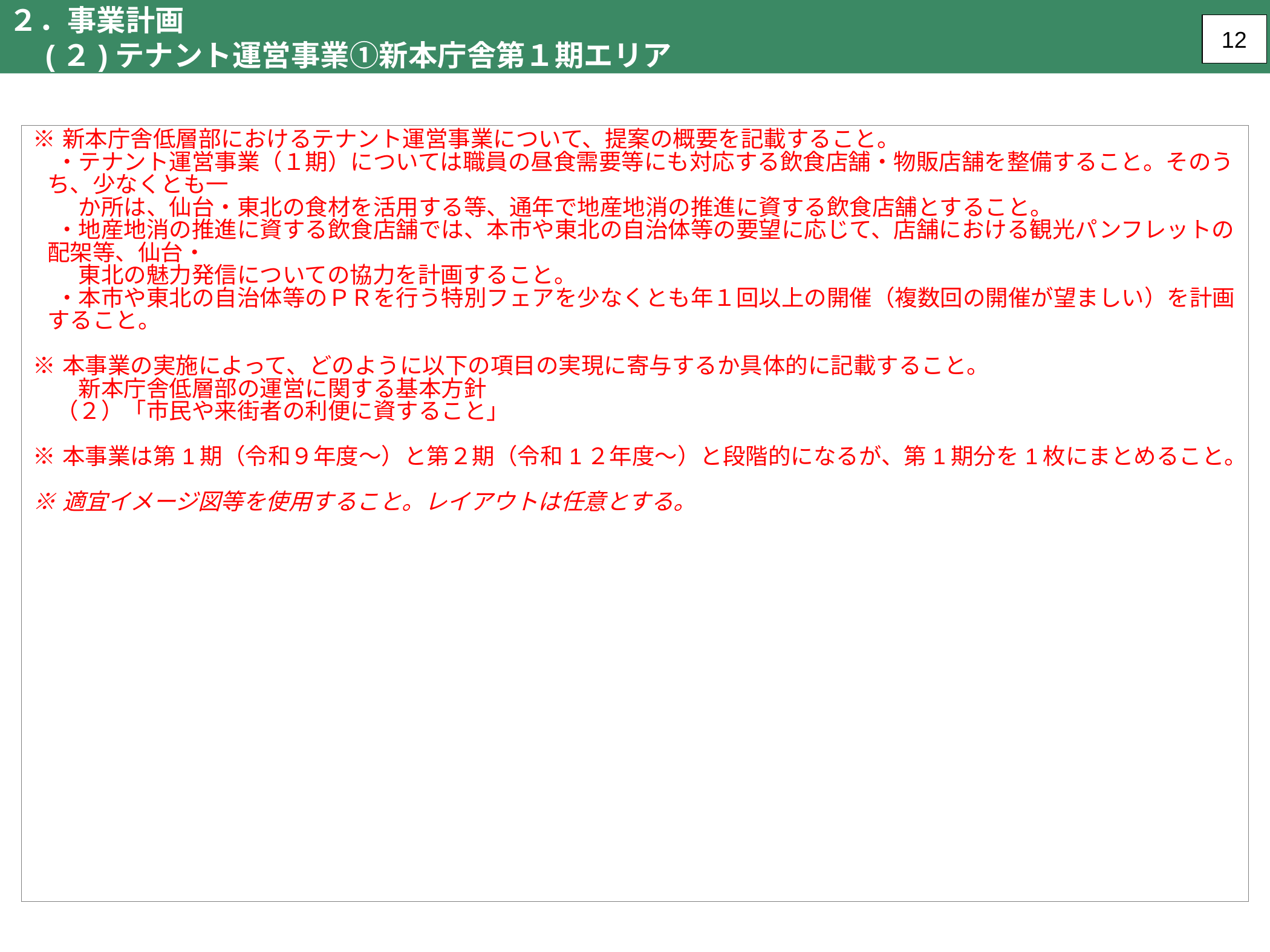

２．事業計画
　(２)テナント運営事業①新本庁舎第１期エリア
12
| ※新本庁舎低層部におけるテナント運営事業について、提案の概要を記載すること。 　・テナント運営事業（１期）については職員の昼食需要等にも対応する飲食店舗・物販店舗を整備すること。そのうち、少なくとも一 　　か所は、仙台・東北の食材を活用する等、通年で地産地消の推進に資する飲食店舗とすること。 　・地産地消の推進に資する飲食店舗では、本市や東北の自治体等の要望に応じて、店舗における観光パンフレットの配架等、仙台・ 　　東北の魅力発信についての協力を計画すること。 　・本市や東北の自治体等のＰＲを行う特別フェアを少なくとも年１回以上の開催（複数回の開催が望ましい）を計画すること。 ※本事業の実施によって、どのように以下の項目の実現に寄与するか具体的に記載すること。 　　新本庁舎低層部の運営に関する基本方針 　（２）「市民や来街者の利便に資すること」 ※本事業は第1期（令和９年度～）と第２期（令和1２年度～）と段階的になるが、第1期分を1枚にまとめること。 ※適宜イメージ図等を使用すること。レイアウトは任意とする。 |
| --- |